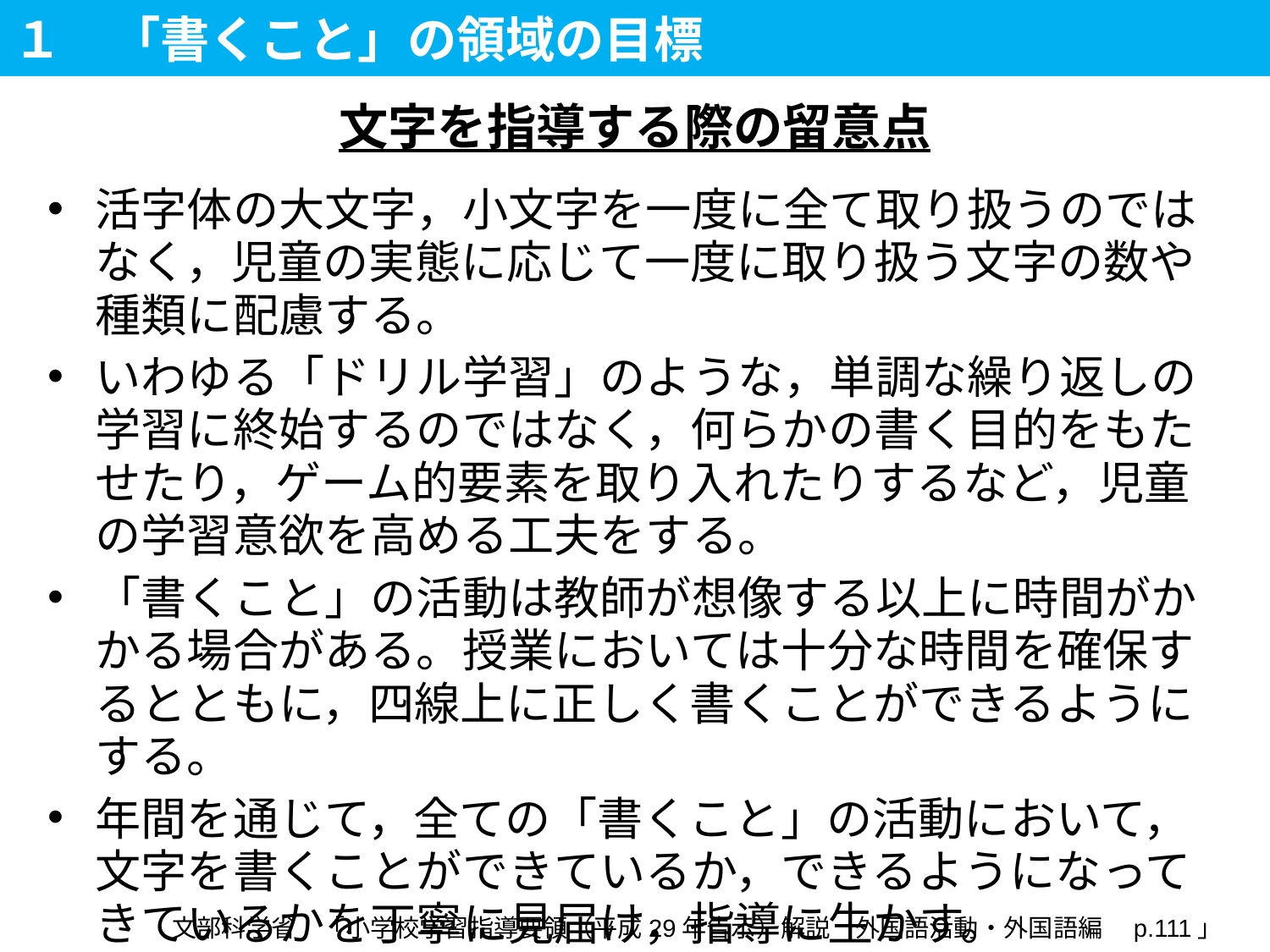

１　「書くこと」の領域の目標
文字を指導する際の留意点
活字体の大文字，小文字を一度に全て取り扱うのではなく，児童の実態に応じて一度に取り扱う文字の数や種類に配慮する。
いわゆる「ドリル学習」のような，単調な繰り返しの学習に終始するのではなく，何らかの書く目的をもたせたり，ゲーム的要素を取り入れたりするなど，児童の学習意欲を高める工夫をする。
「書くこと」の活動は教師が想像する以上に時間がかかる場合がある。授業においては十分な時間を確保するとともに，四線上に正しく書くことができるようにする。
年間を通じて，全ての「書くこと」の活動において，文字を書くことができているか，できるようになってきているかを丁寧に見届け，指導に生かす。
文部科学省　「小学校学習指導要領（平成29年告示）解説　外国語活動・外国語編　p.111」